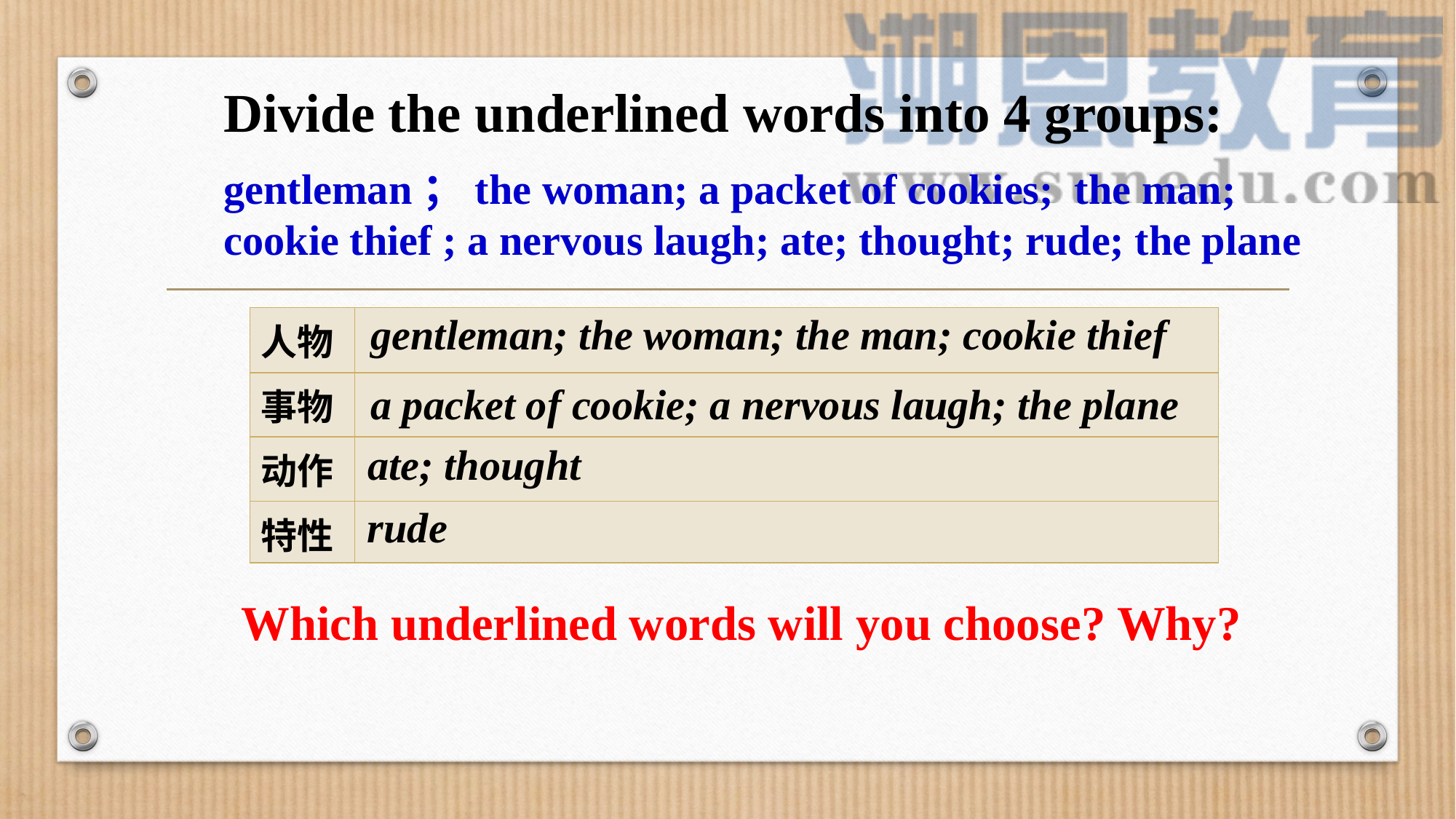

Divide the underlined words into 4 groups:
gentleman；the woman; a packet of cookies;  the man; cookie thief ; a nervous laugh; ate; thought; rude; the plane
gentleman; the woman; the man; cookie thief
| 人物 |  |
| --- | --- |
| 事物 |  |
| 动作 |  |
| 特性 |  |
a packet of cookie; a nervous laugh; the plane
ate; thought
rude
Which underlined words will you choose? Why?